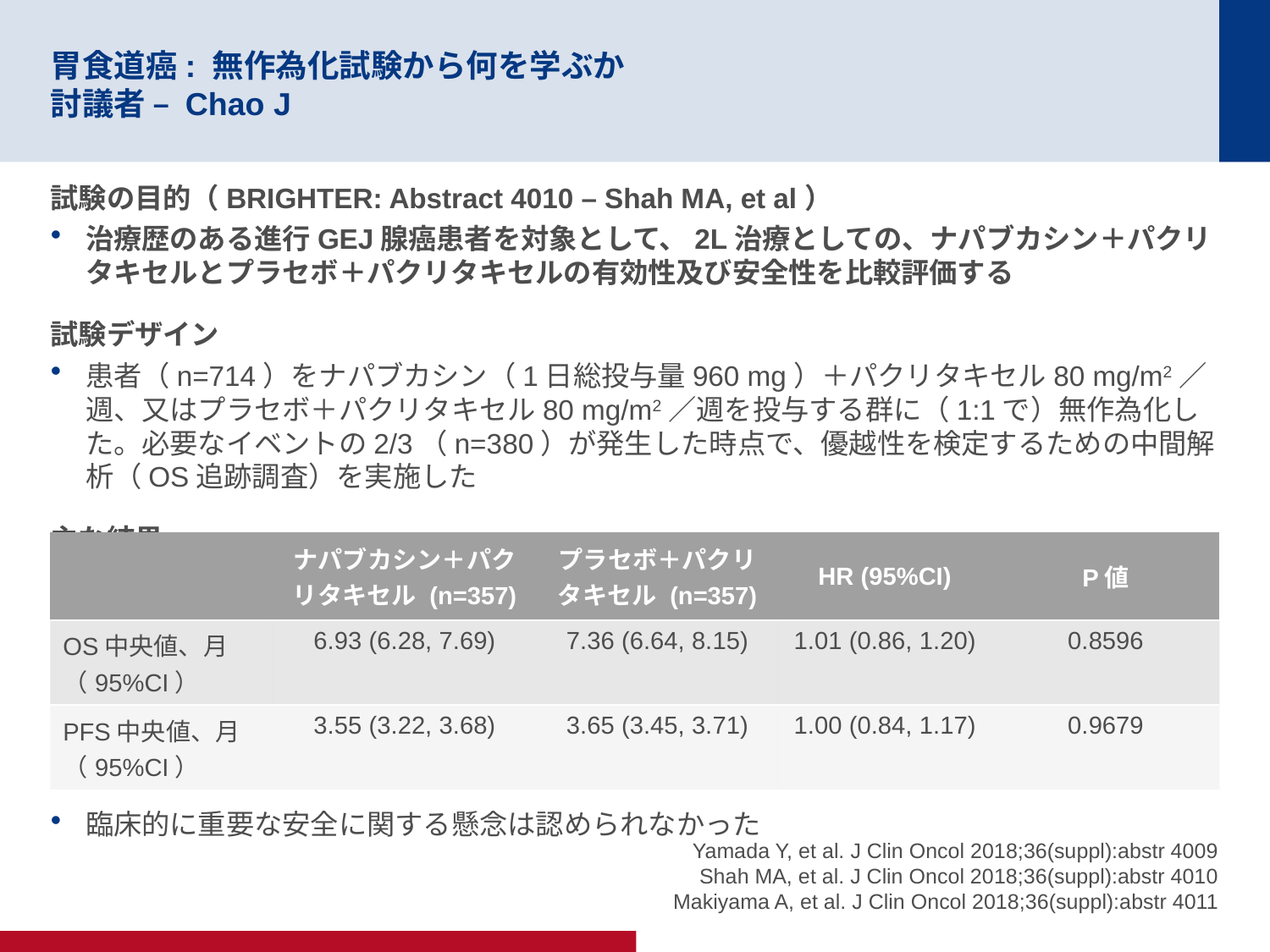

# 胃食道癌: 無作為化試験から何を学ぶか 討議者 – Chao J
試験の目的（BRIGHTER: Abstract 4010 – Shah MA, et al）
治療歴のある進行GEJ腺癌患者を対象として、2L治療としての、ナパブカシン＋パクリタキセルとプラセボ＋パクリタキセルの有効性及び安全性を比較評価する
試験デザイン
患者（n=714）をナパブカシン（1日総投与量960 mg）＋パクリタキセル80 mg/m2／週、又はプラセボ＋パクリタキセル80 mg/m2／週を投与する群に（1:1で）無作為化した。必要なイベントの2/3（n=380）が発生した時点で、優越性を検定するための中間解析（OS追跡調査）を実施した
主な結果

臨床的に重要な安全に関する懸念は認められなかった

|  | ナパブカシン＋パクリタキセル (n=357) | プラセボ＋パクリタキセル (n=357) | HR (95%CI) | P値 |
| --- | --- | --- | --- | --- |
| OS中央値、月（95%CI） | 6.93 (6.28, 7.69) | 7.36 (6.64, 8.15) | 1.01 (0.86, 1.20) | 0.8596 |
| PFS中央値、月（95%CI） | 3.55 (3.22, 3.68) | 3.65 (3.45, 3.71) | 1.00 (0.84, 1.17) | 0.9679 |
Yamada Y, et al. J Clin Oncol 2018;36(suppl):abstr 4009
Shah MA, et al. J Clin Oncol 2018;36(suppl):abstr 4010 Makiyama A, et al. J Clin Oncol 2018;36(suppl):abstr 4011